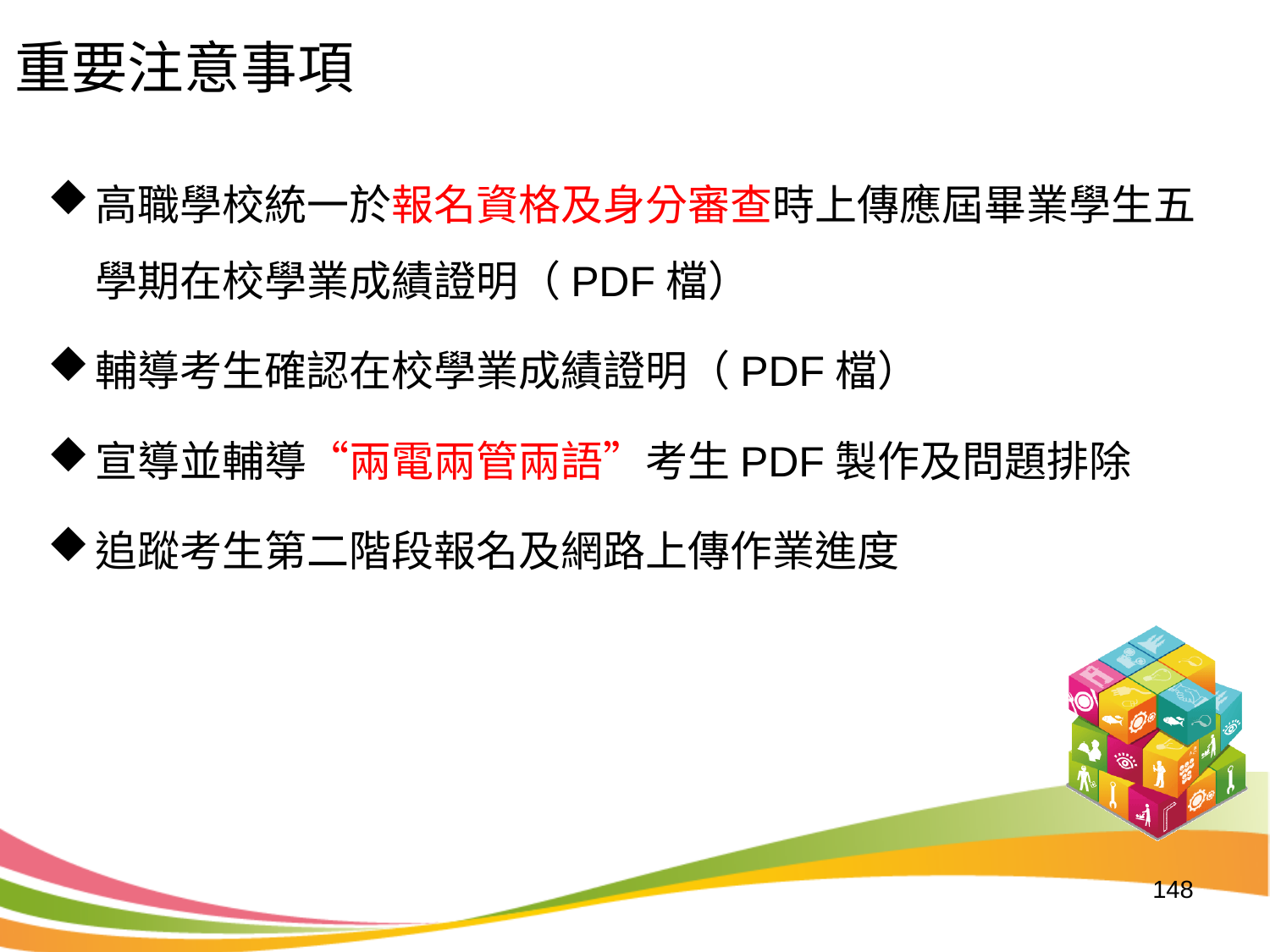

重要注意事項
高職學校統一於報名資格及身分審查時上傳應屆畢業學生五學期在校學業成績證明（PDF檔）
輔導考生確認在校學業成績證明（PDF檔）
宣導並輔導“兩電兩管兩語”考生PDF製作及問題排除
追蹤考生第二階段報名及網路上傳作業進度
148